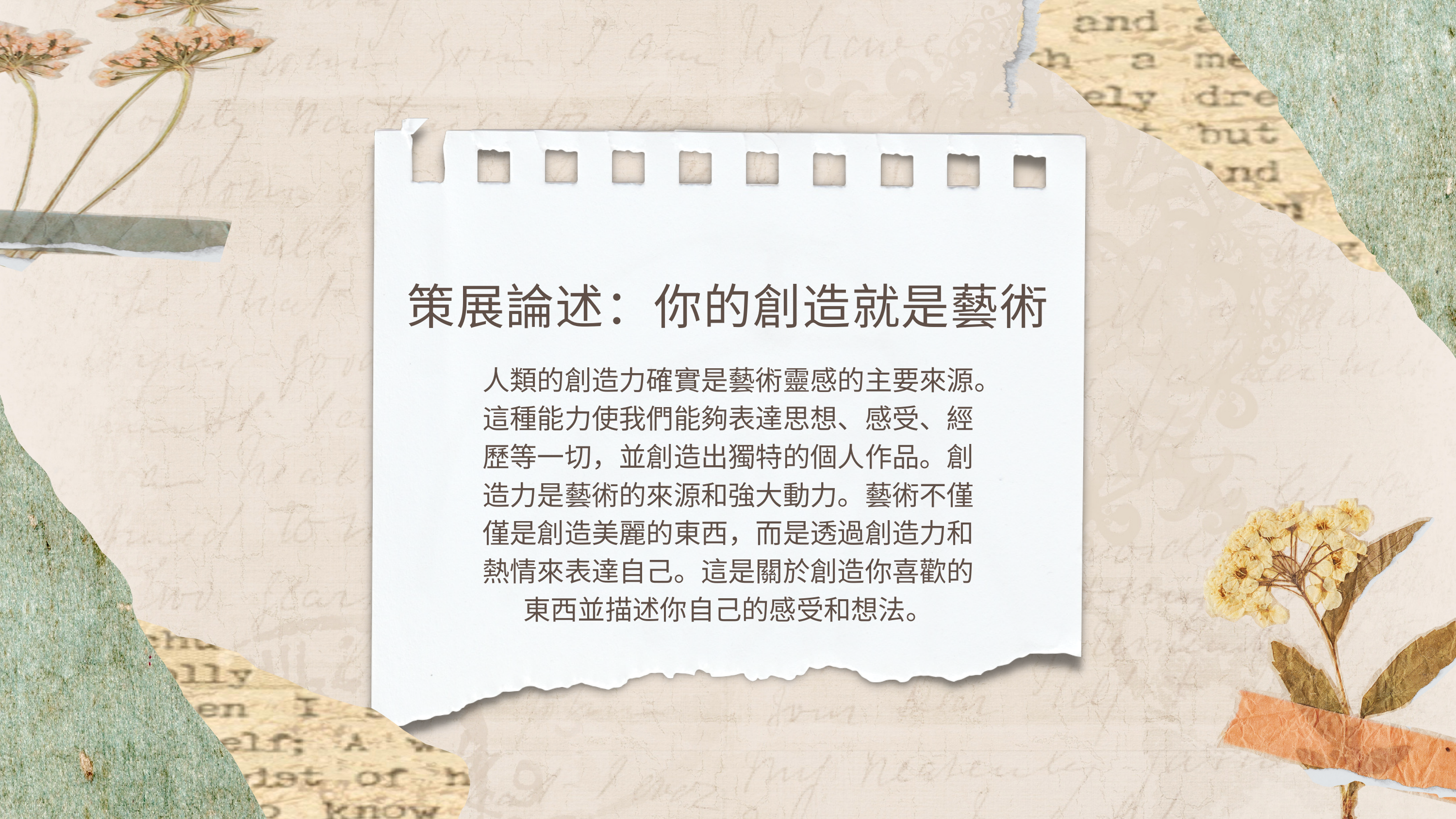

策展論述：你的創造就是藝術
人類的創造力確實是藝術靈感的主要來源。這種能力使我們能夠表達思想、感受、經歷等一切，並創造出獨特的個人作品。創造力是藝術的來源和強大動力。藝術不僅僅是創造美麗的東西，而是透過創造力和熱情來表達自己。這是關於創造你喜歡的東西並描述你自己的感受和想法。